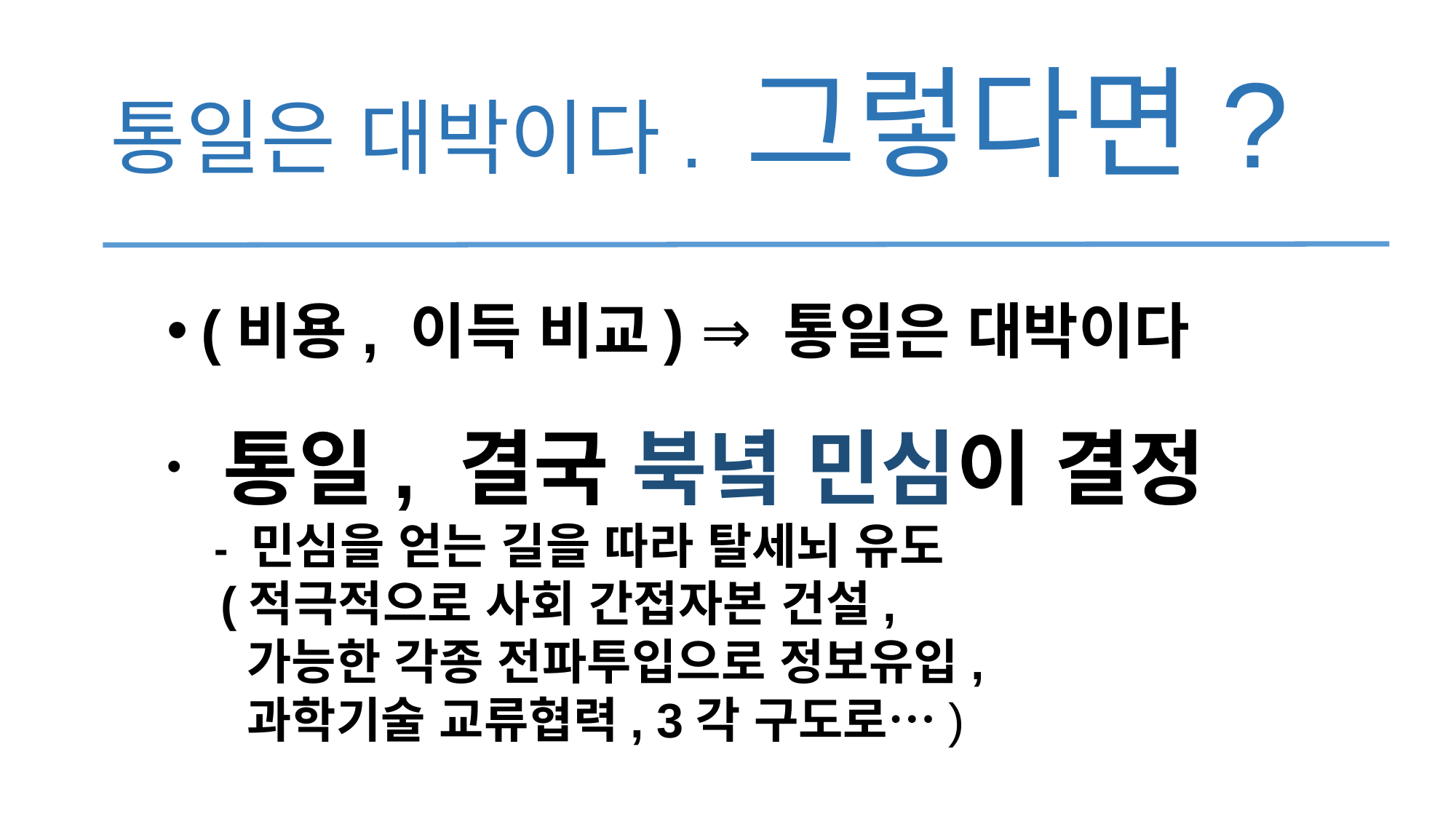

통일은 대박이다. 그렇다면?
(비용, 이득 비교) ⇒ 통일은 대박이다

 통일, 결국 북녘 민심이 결정
    - 민심을 얻는 길을 따라 탈세뇌 유도
    (적극적으로 사회 간접자본 건설,
     가능한 각종 전파투입으로 정보유입,
     과학기술 교류협력, 3각 구도로…)